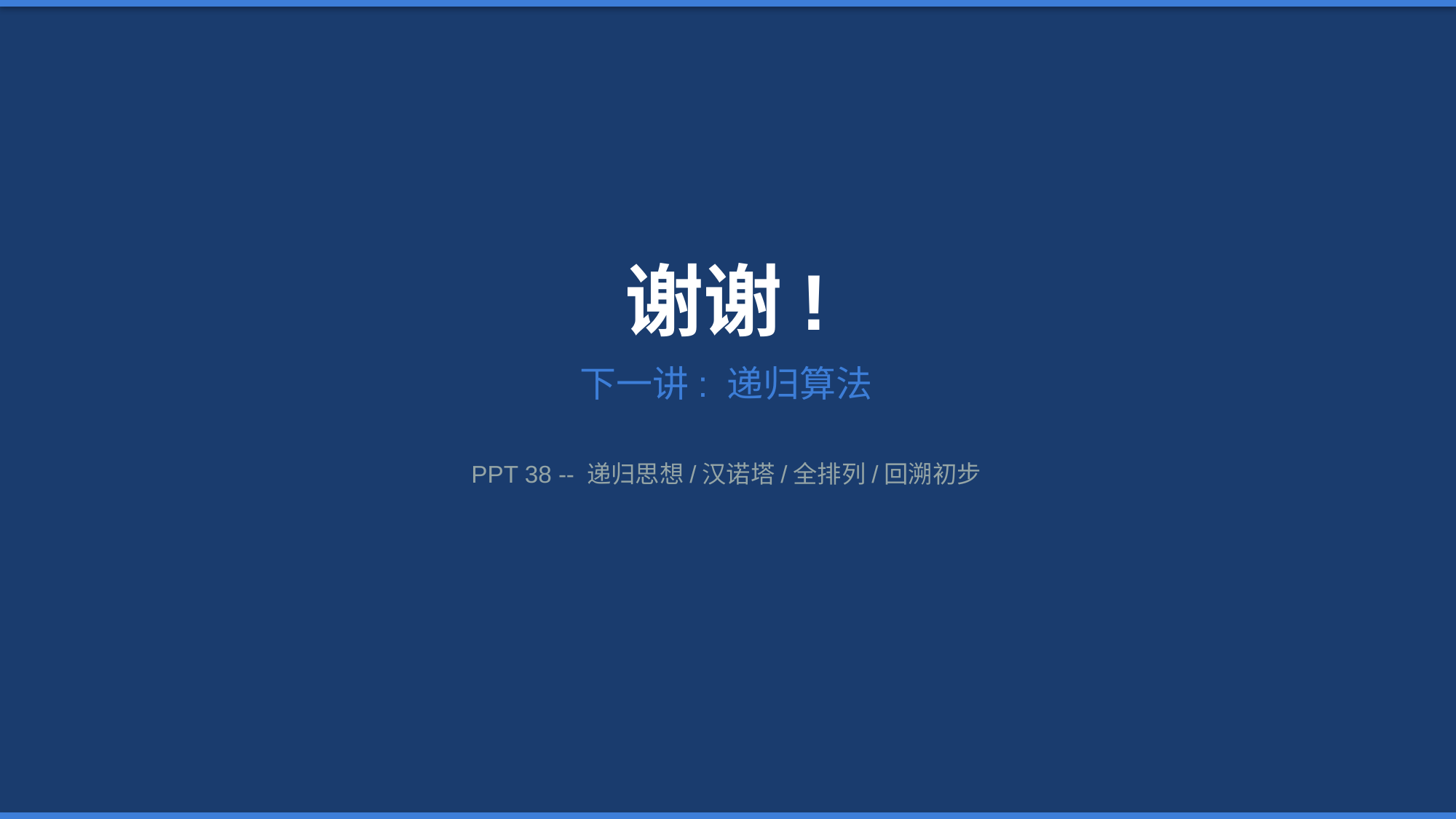

谢谢!
下一讲: 递归算法
PPT 38 -- 递归思想/汉诺塔/全排列/回溯初步